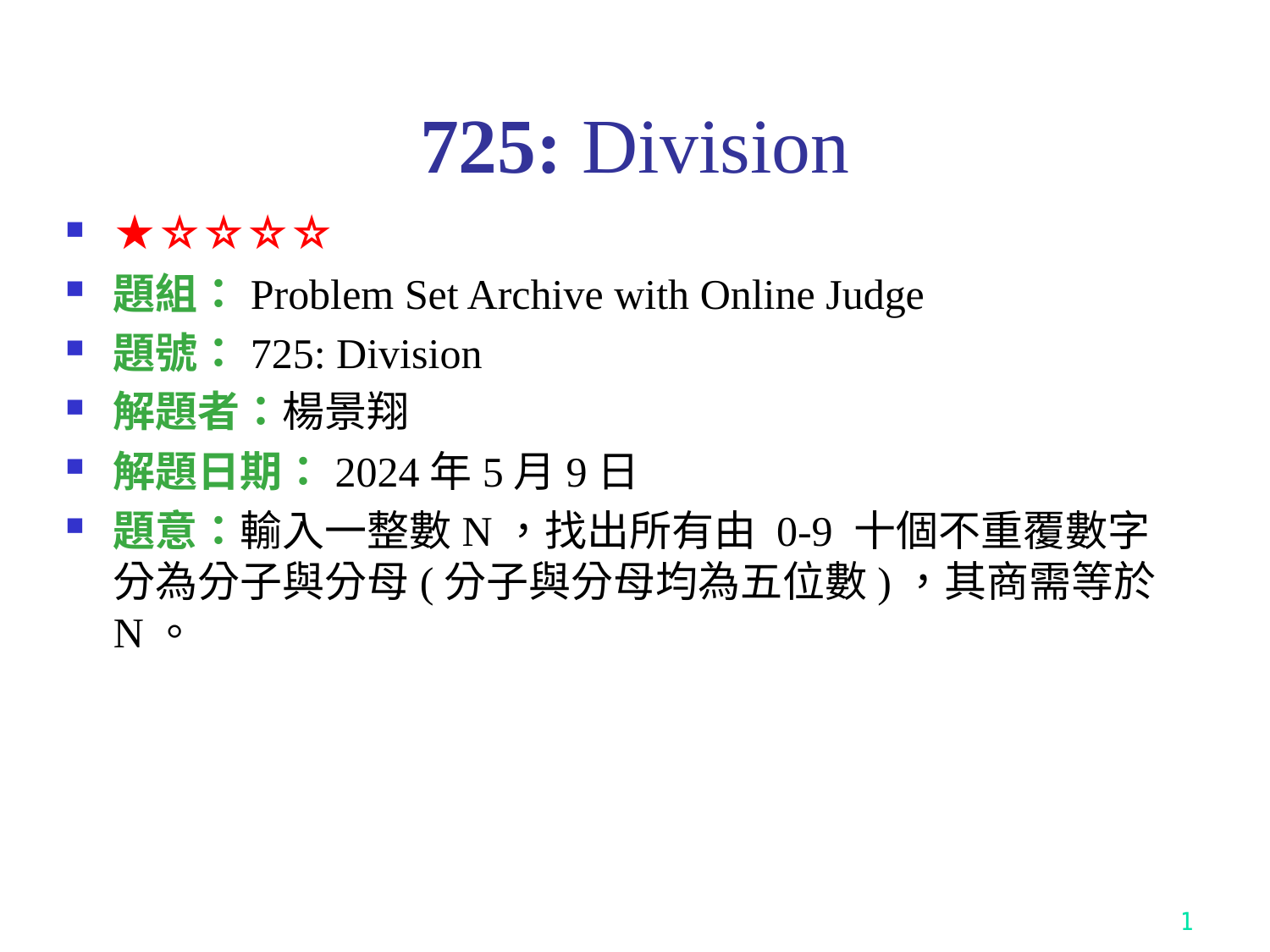

# 725: Division
★☆☆☆☆
題組：Problem Set Archive with Online Judge
題號：725: Division
解題者：楊景翔
解題日期：2024年5月9日
題意：輸入一整數N，找出所有由 0-9 十個不重覆數字分為分子與分母(分子與分母均為五位數)，其商需等於N。
1